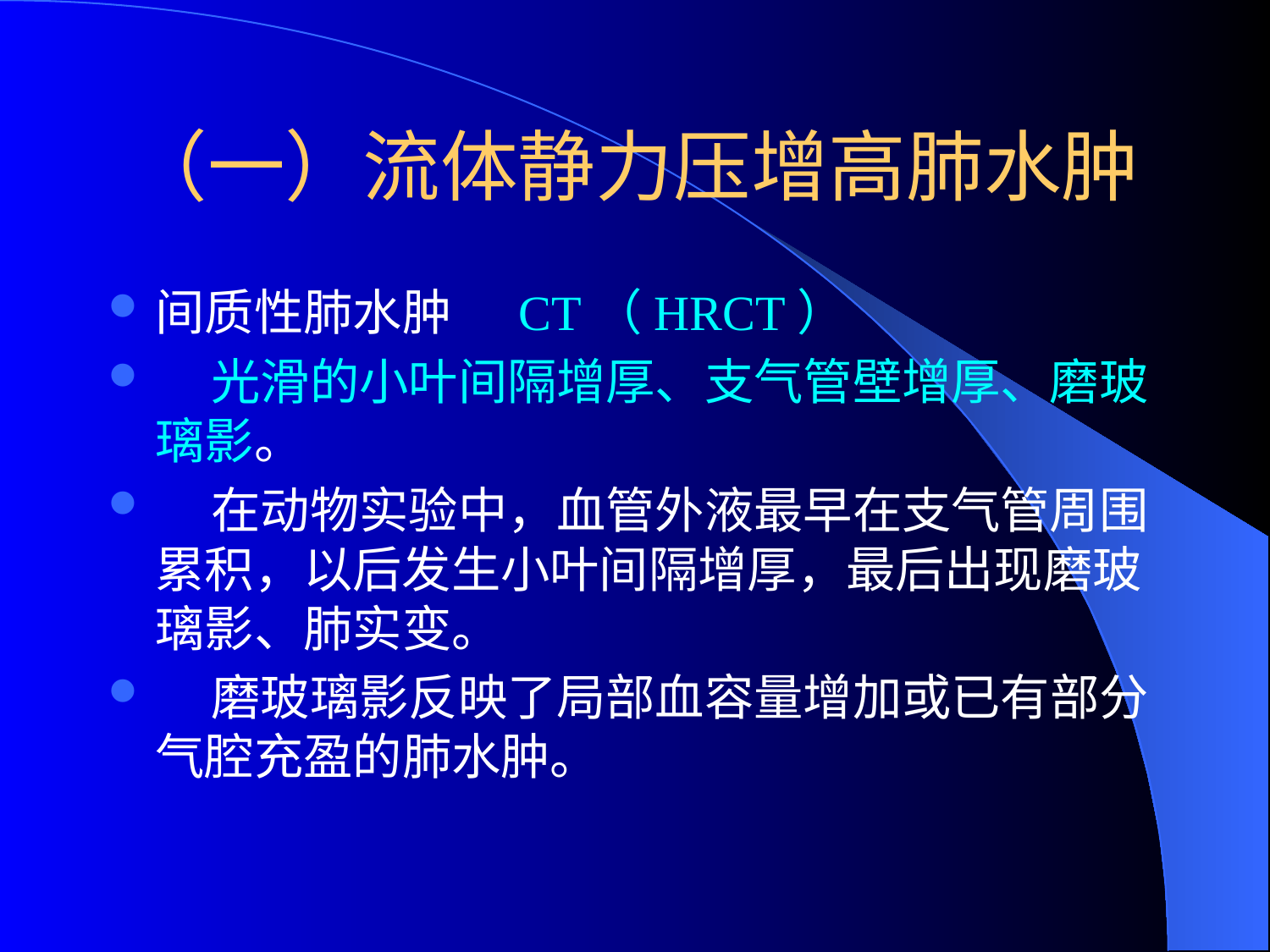

# （一）流体静力压增高肺水肿
间质性肺水肿     CT（HRCT）
    光滑的小叶间隔增厚、支气管壁增厚、磨玻璃影。
    在动物实验中，血管外液最早在支气管周围累积，以后发生小叶间隔增厚，最后出现磨玻璃影、肺实变。
    磨玻璃影反映了局部血容量增加或已有部分气腔充盈的肺水肿。